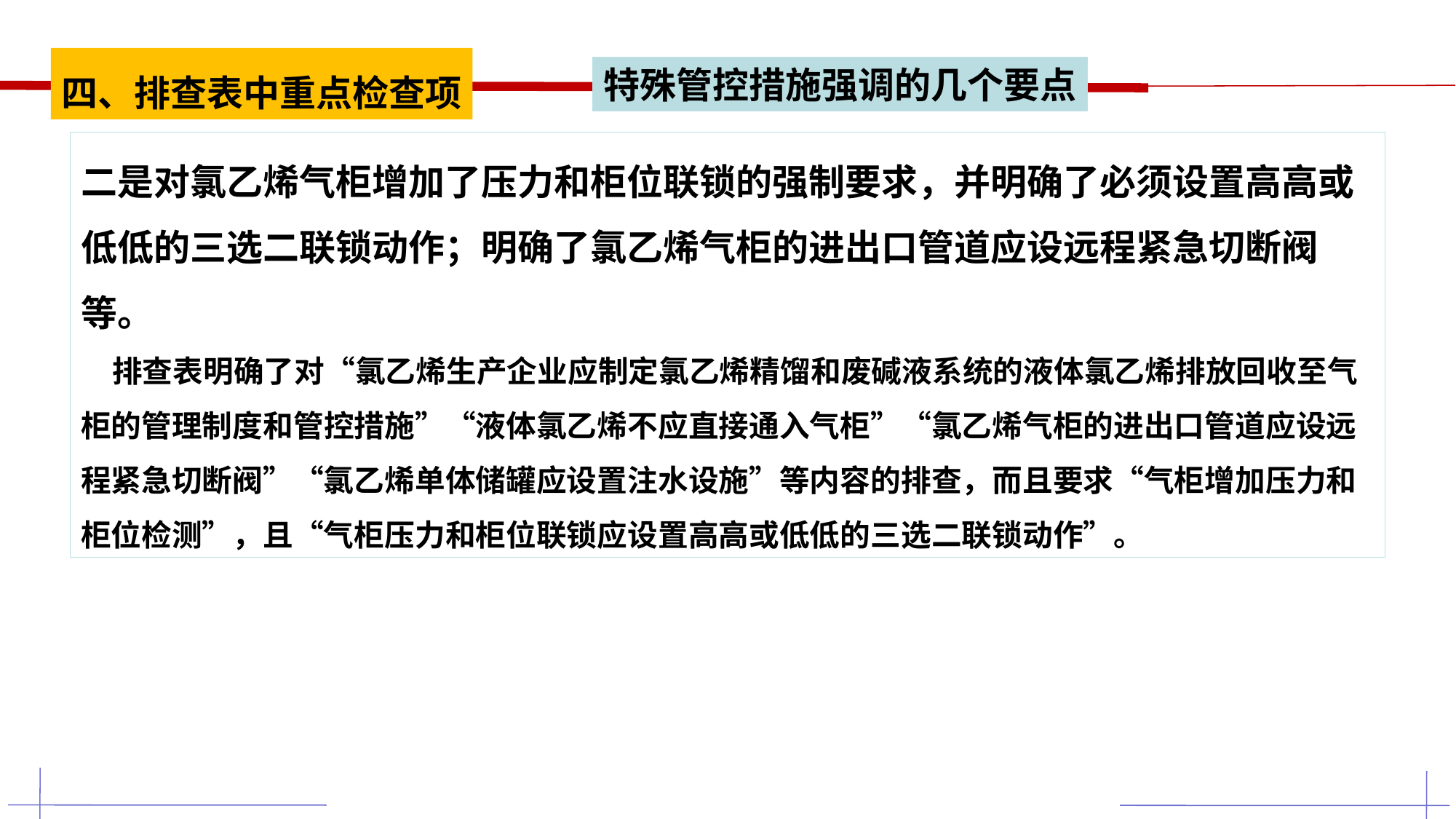

四、排查表中重点检查项
特殊管控措施强调的几个要点
二是对氯乙烯气柜增加了压力和柜位联锁的强制要求，并明确了必须设置高高或低低的三选二联锁动作；明确了氯乙烯气柜的进出口管道应设远程紧急切断阀等。
    排查表明确了对“氯乙烯生产企业应制定氯乙烯精馏和废碱液系统的液体氯乙烯排放回收至气柜的管理制度和管控措施”“液体氯乙烯不应直接通入气柜”“氯乙烯气柜的进出口管道应设远程紧急切断阀”“氯乙烯单体储罐应设置注水设施”等内容的排查，而且要求“气柜增加压力和柜位检测”，且“气柜压力和柜位联锁应设置高高或低低的三选二联锁动作”。
120